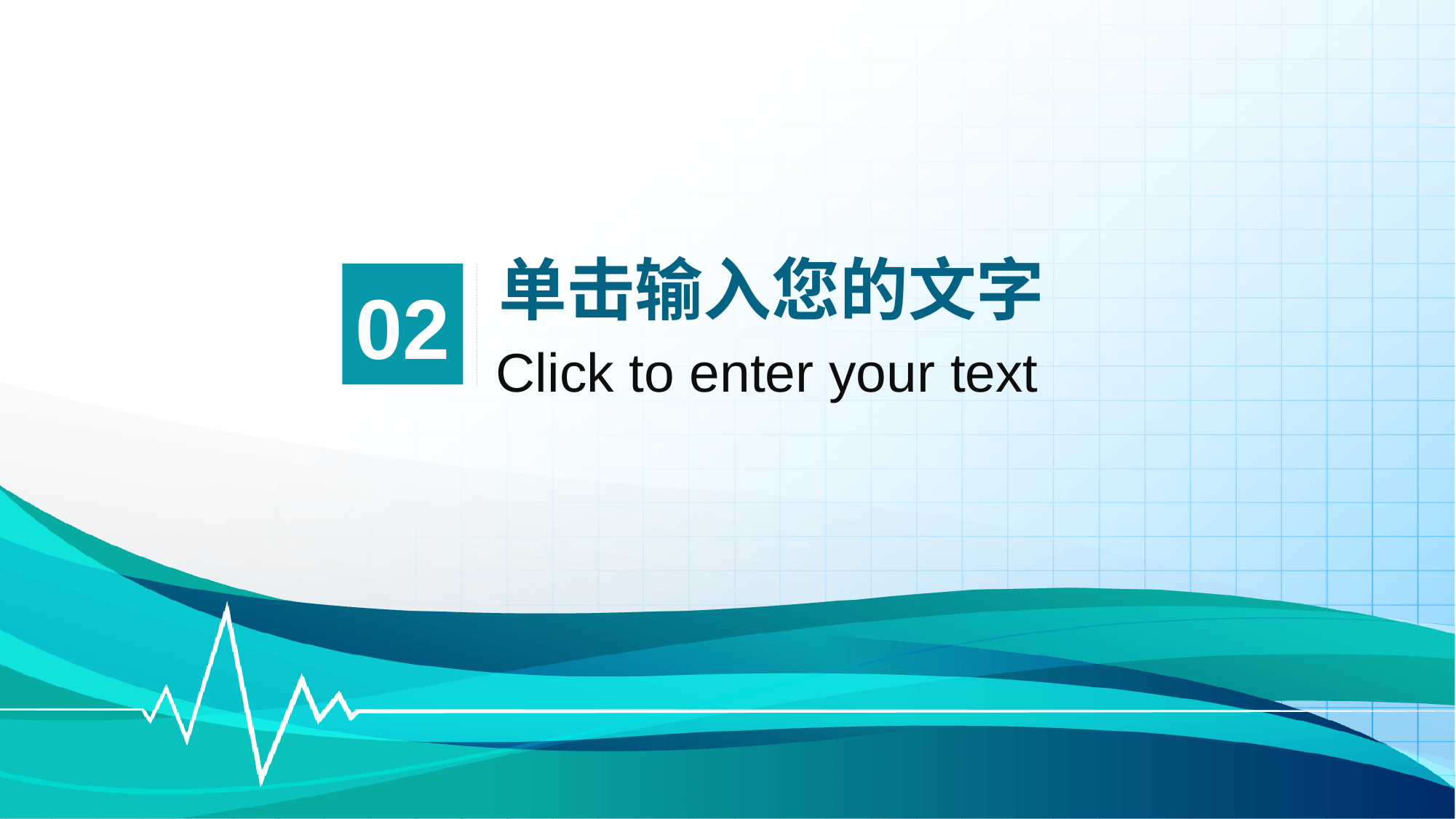

单击输入您的文字

02
Click to enter your text